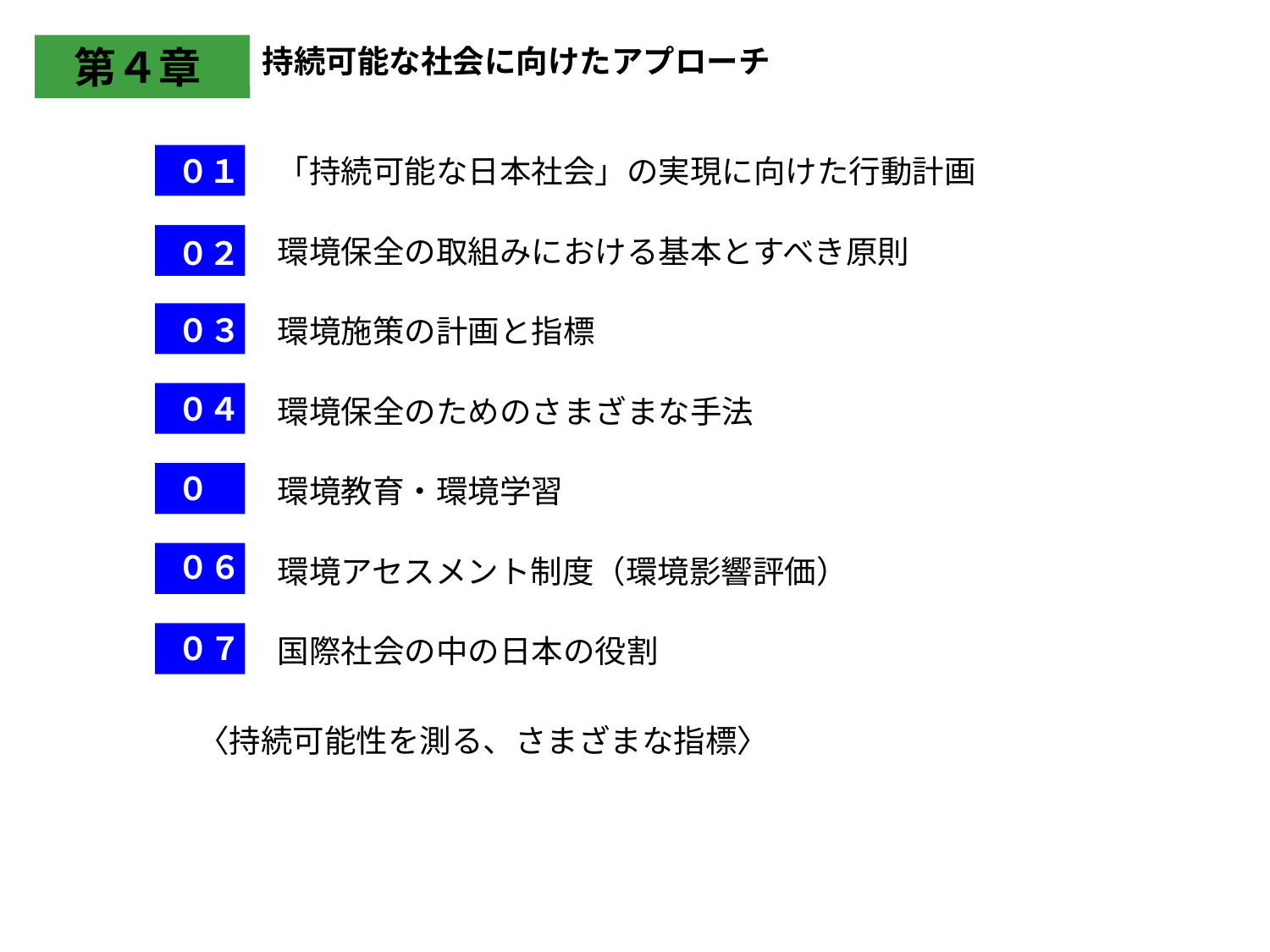

第４章
持続可能な社会に向けたアプローチ

０１
「持続可能な日本社会」の実現に向けた行動計画

環境保全の取組みにおける基本とすべき原則
０２

０３
環境施策の計画と指標

０４
環境保全のためのさまざまな手法
０５

環境教育・環境学習
０６

環境アセスメント制度（環境影響評価）
０７

国際社会の中の日本の役割
〈持続可能性を測る、さまざまな指標〉